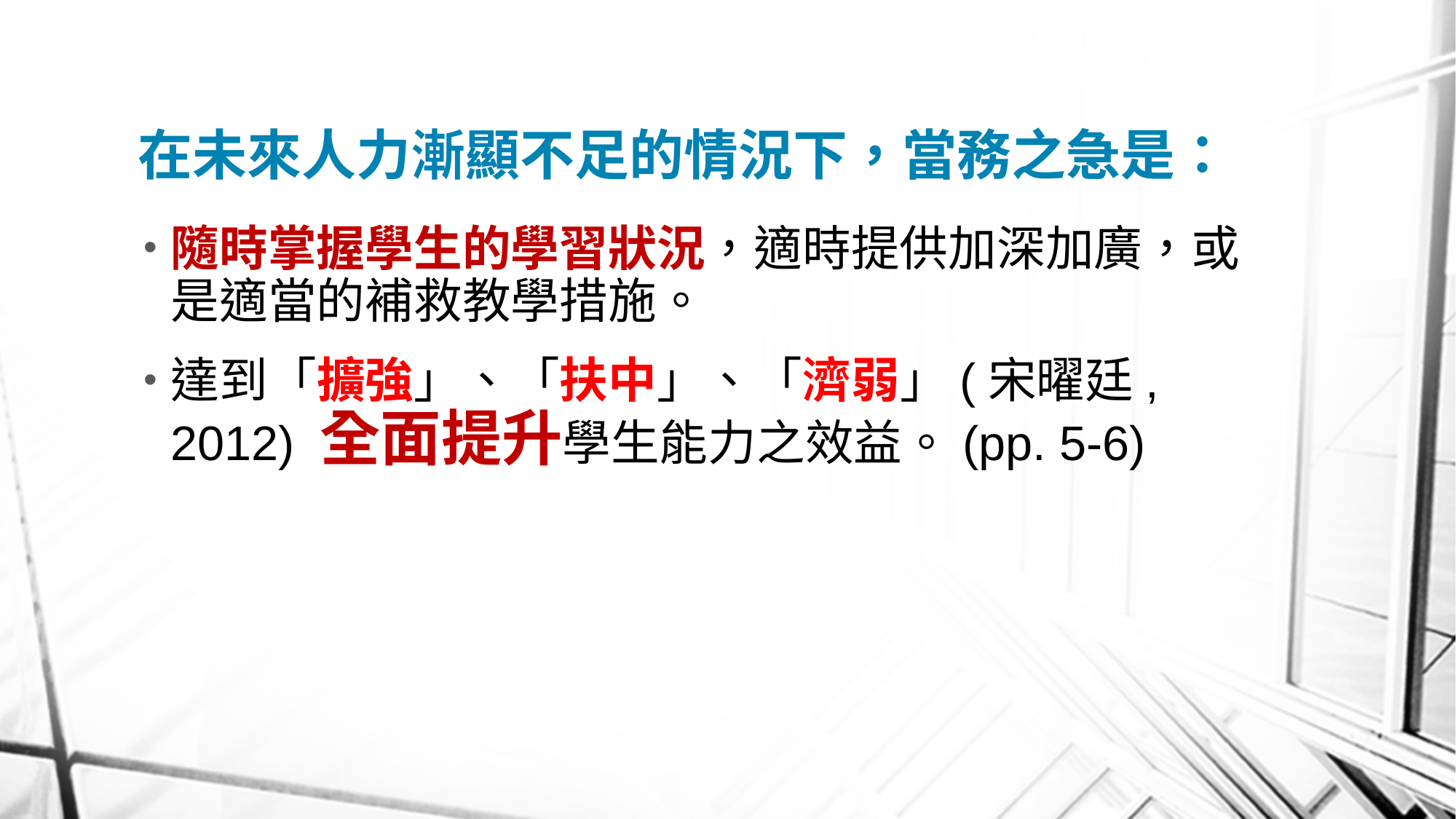

# 在未來人力漸顯不足的情況下，當務之急是：
隨時掌握學生的學習狀況，適時提供加深加廣，或是適當的補救教學措施。
達到「擴強」、「扶中」、「濟弱」(宋曜廷, 2012) 全面提升學生能力之效益。(pp. 5-6)